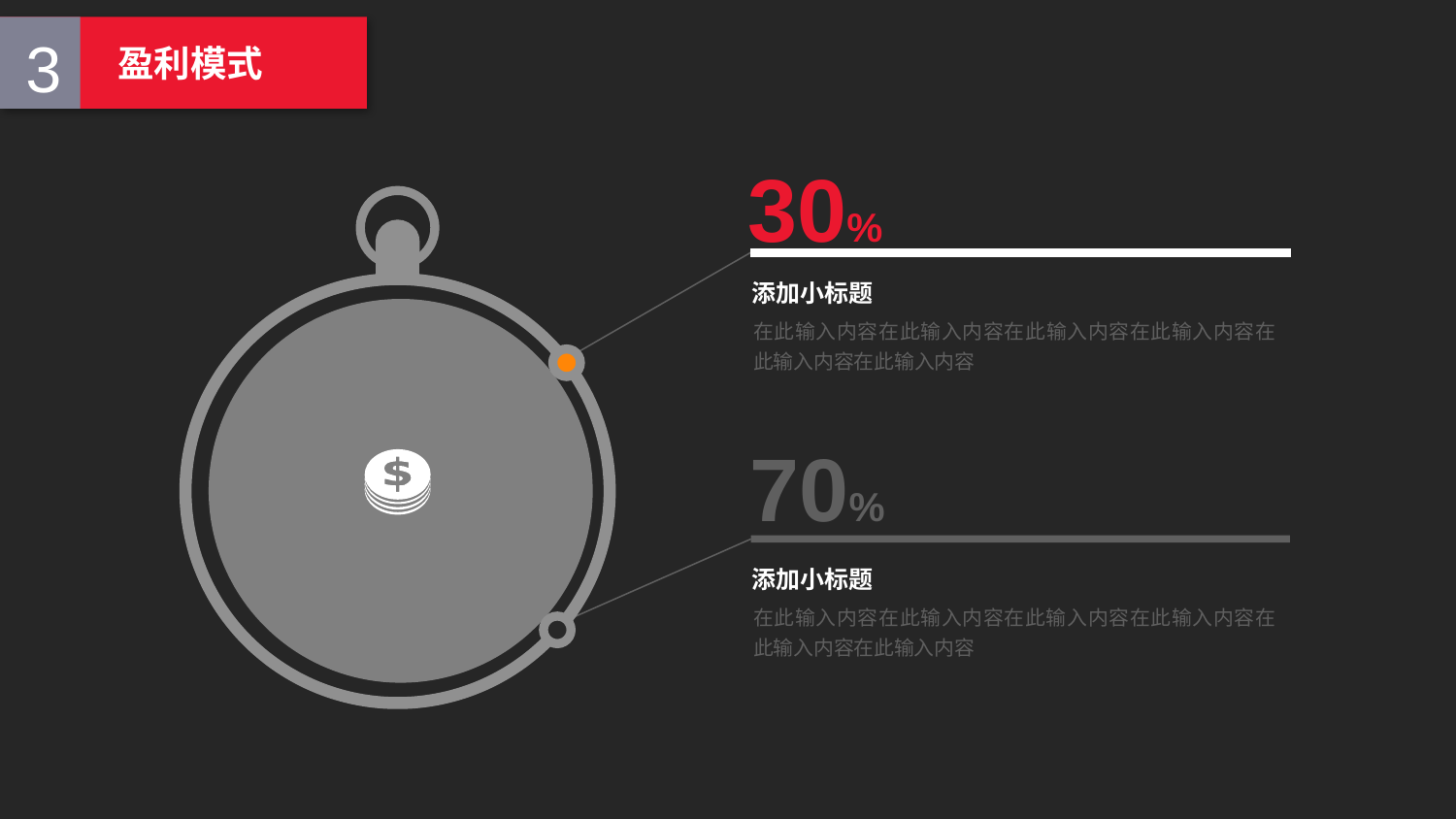

盈利模式
3
30%

添加小标题
在此输入内容在此输入内容在此输入内容在此输入内容在此输入内容在此输入内容

70%

添加小标题
在此输入内容在此输入内容在此输入内容在此输入内容在此输入内容在此输入内容